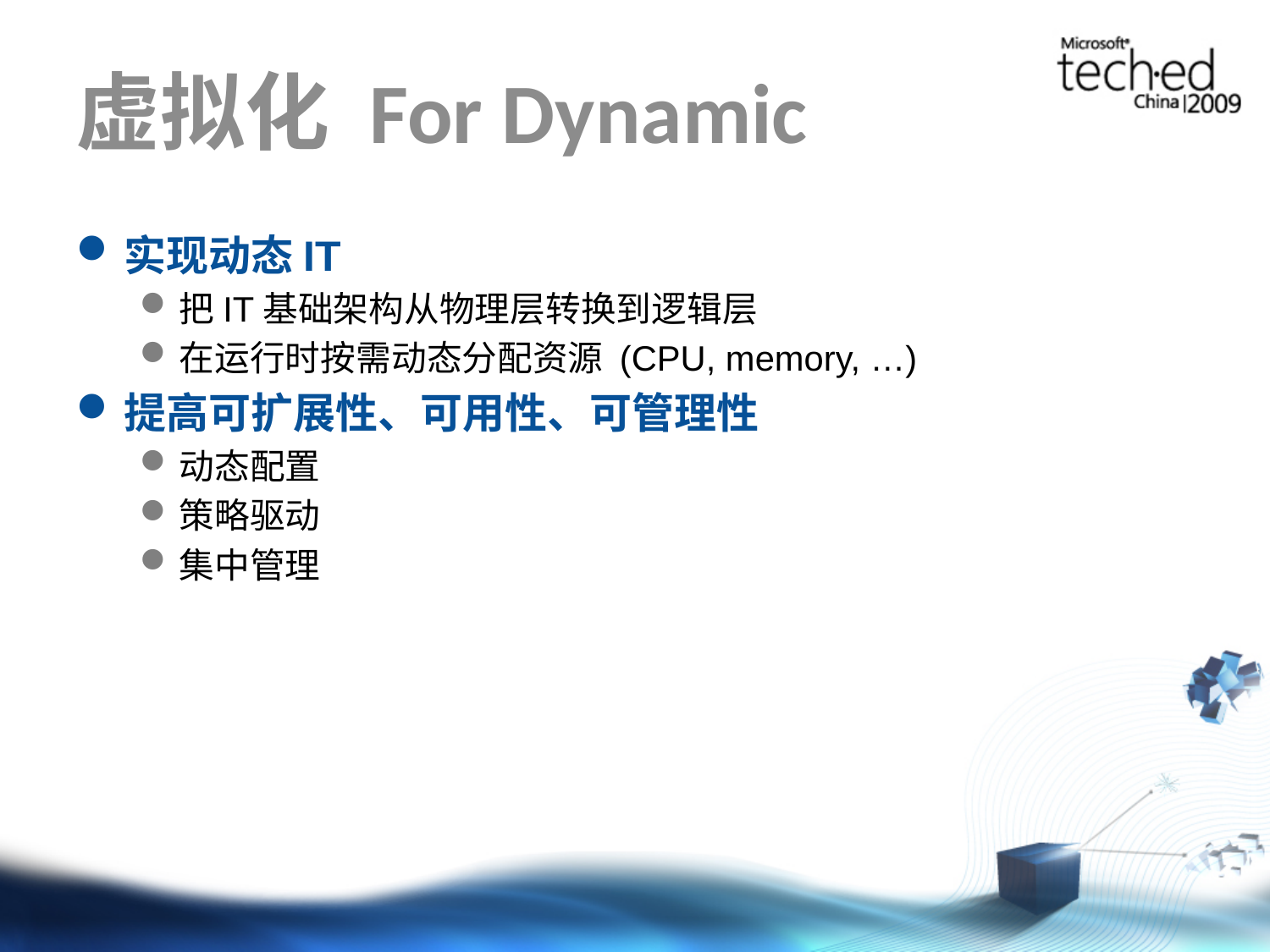

# 虚拟化 For Dynamic
实现动态IT
把IT基础架构从物理层转换到逻辑层
在运行时按需动态分配资源 (CPU, memory, …)
提高可扩展性、可用性、可管理性
动态配置
策略驱动
集中管理